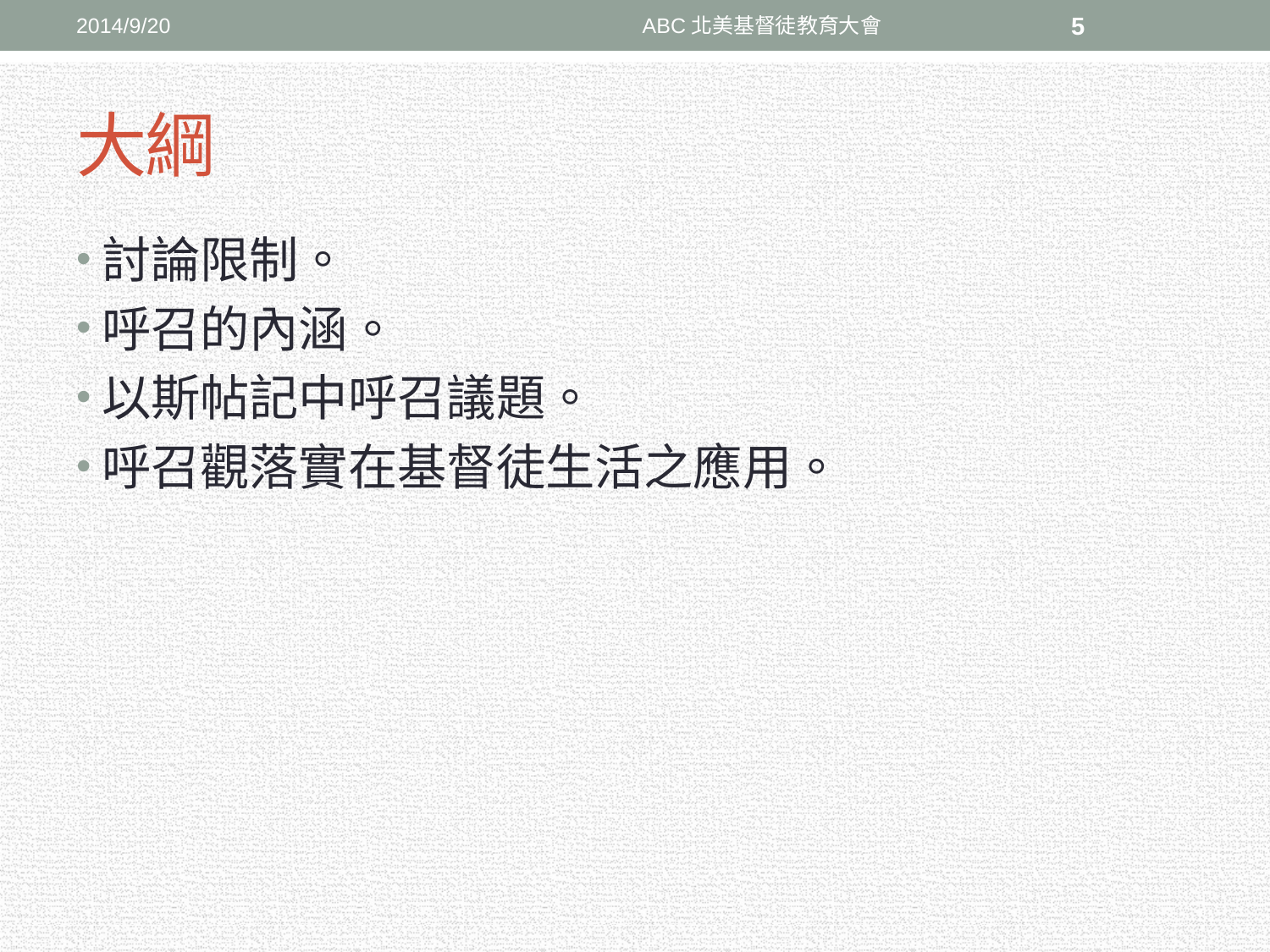

2014/9/20
ABC北美基督徒教育大會
5
# 大綱
討論限制。
呼召的內涵。
以斯帖記中呼召議題。
呼召觀落實在基督徒生活之應用。